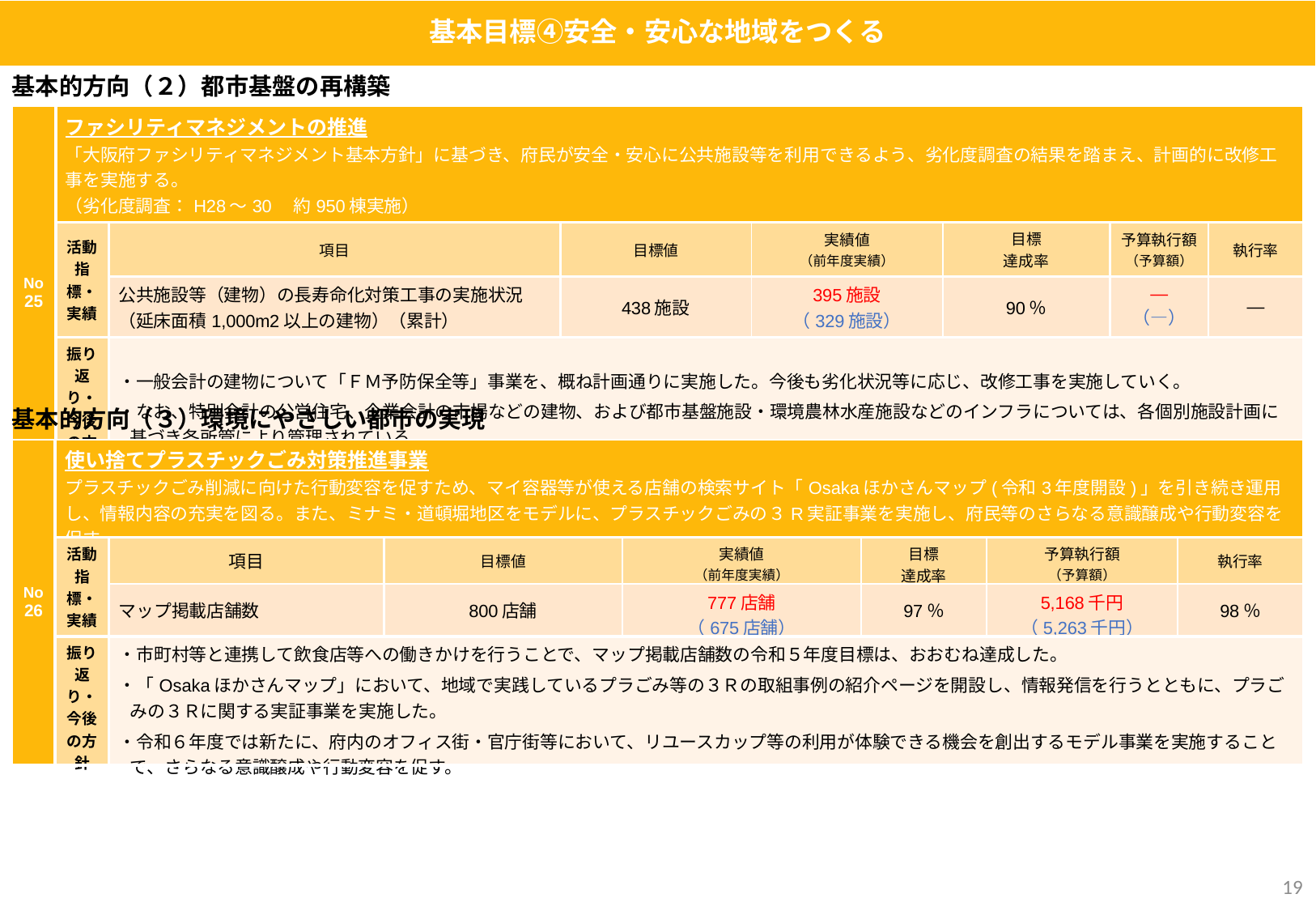

基本目標④安全・安心な地域をつくる
基本的方向（２）都市基盤の再構築
| No25 | ファシリティマネジメントの推進 「大阪府ファシリティマネジメント基本方針」に基づき、府民が安全・安心に公共施設等を利用できるよう、劣化度調査の結果を踏まえ、計画的に改修工事を実施する。　 （劣化度調査：H28～30　約950棟実施） |  |  |  |  |  |  |
| --- | --- | --- | --- | --- | --- | --- | --- |
|  | 活動指標・実績 | 項目 | 目標値 | 実績値 （前年度実績） | 目標 達成率 | 予算執行額 （予算額） | 執行率 |
|  |  | 公共施設等（建物）の長寿命化対策工事の実施状況 （延床面積1,000m2以上の建物）（累計） | 438施設 | 395施設 （329施設） | 90％ | ― （―） | ― |
|  | 振り返り・ 今後の方針 | ・一般会計の建物について「ＦＭ予防保全等」事業を、概ね計画通りに実施した。今後も劣化状況等に応じ、改修工事を実施していく。 ・なお、特別会計の公営住宅、企業会計の市場などの建物、および都市基盤施設・環境農林水産施設などのインフラについては、各個別施設計画に基づき各所管により管理されている。 |  |  |  |  |  |
基本的方向（３）環境にやさしい都市の実現
| No26 | 使い捨てプラスチックごみ対策推進事業 プラスチックごみ削減に向けた行動変容を促すため、マイ容器等が使える店舗の検索サイト「Osakaほかさんマップ(令和3年度開設)」を引き続き運用し、情報内容の充実を図る。また、ミナミ・道頓堀地区をモデルに、プラスチックごみの３R実証事業を実施し、府民等のさらなる意識醸成や行動変容を促す。 |  |  |  |  |  |  |
| --- | --- | --- | --- | --- | --- | --- | --- |
|  | 活動指標・実績 | 項目 | 目標値 | 実績値 （前年度実績） | 目標 達成率 | 予算執行額 （予算額） | 執行率 |
|  |  | マップ掲載店舗数 | 800店舗 | 777店舗 （675店舗） | 97％ | 5,168千円 （5,263千円） | 98％ |
|  | 振り返り・ 今後の方針 | ・市町村等と連携して飲食店等への働きかけを行うことで、マップ掲載店舗数の令和５年度目標は、おおむね達成した。 ・「Osakaほかさんマップ」において、地域で実践しているプラごみ等の３Ｒの取組事例の紹介ページを開設し、情報発信を行うとともに、プラごみの３Ｒに関する実証事業を実施した。 ・令和６年度では新たに、府内のオフィス街・官庁街等において、リユースカップ等の利用が体験できる機会を創出するモデル事業を実施することで、さらなる意識醸成や行動変容を促す。 |  |  |  |  |  |
19